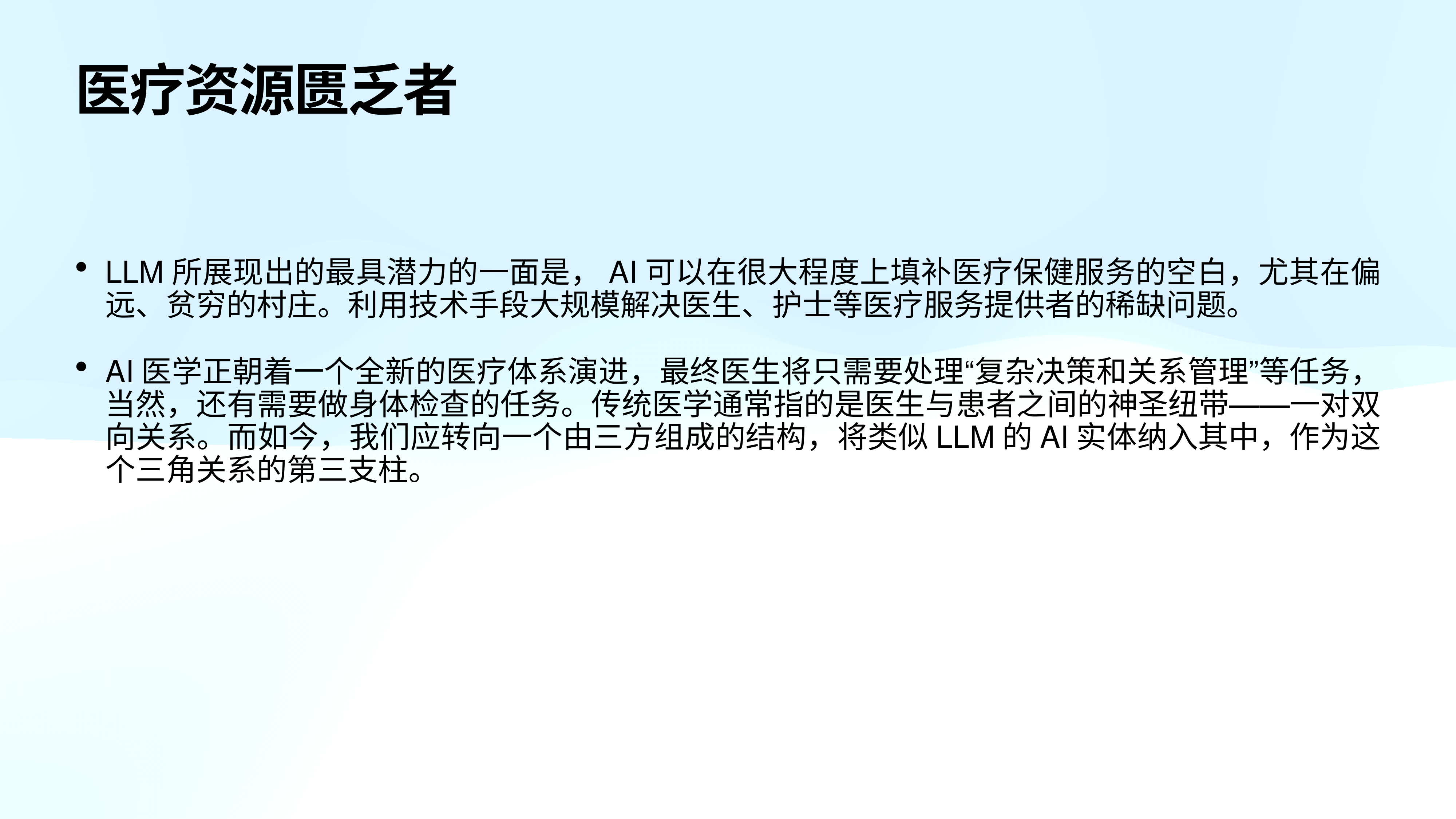

# 医疗资源匮乏者

LLM所展现出的最具潜力的一面是，AI可以在很大程度上填补医疗保健服务的空白，尤其在偏远、贫穷的村庄。利用技术手段大规模解决医生、护士等医疗服务提供者的稀缺问题。
AI医学正朝着一个全新的医疗体系演进，最终医生将只需要处理“复杂决策和关系管理”等任务，当然，还有需要做身体检查的任务。传统医学通常指的是医生与患者之间的神圣纽带——一对双向关系。而如今，我们应转向一个由三方组成的结构，将类似LLM的AI实体纳入其中，作为这个三角关系的第三支柱。